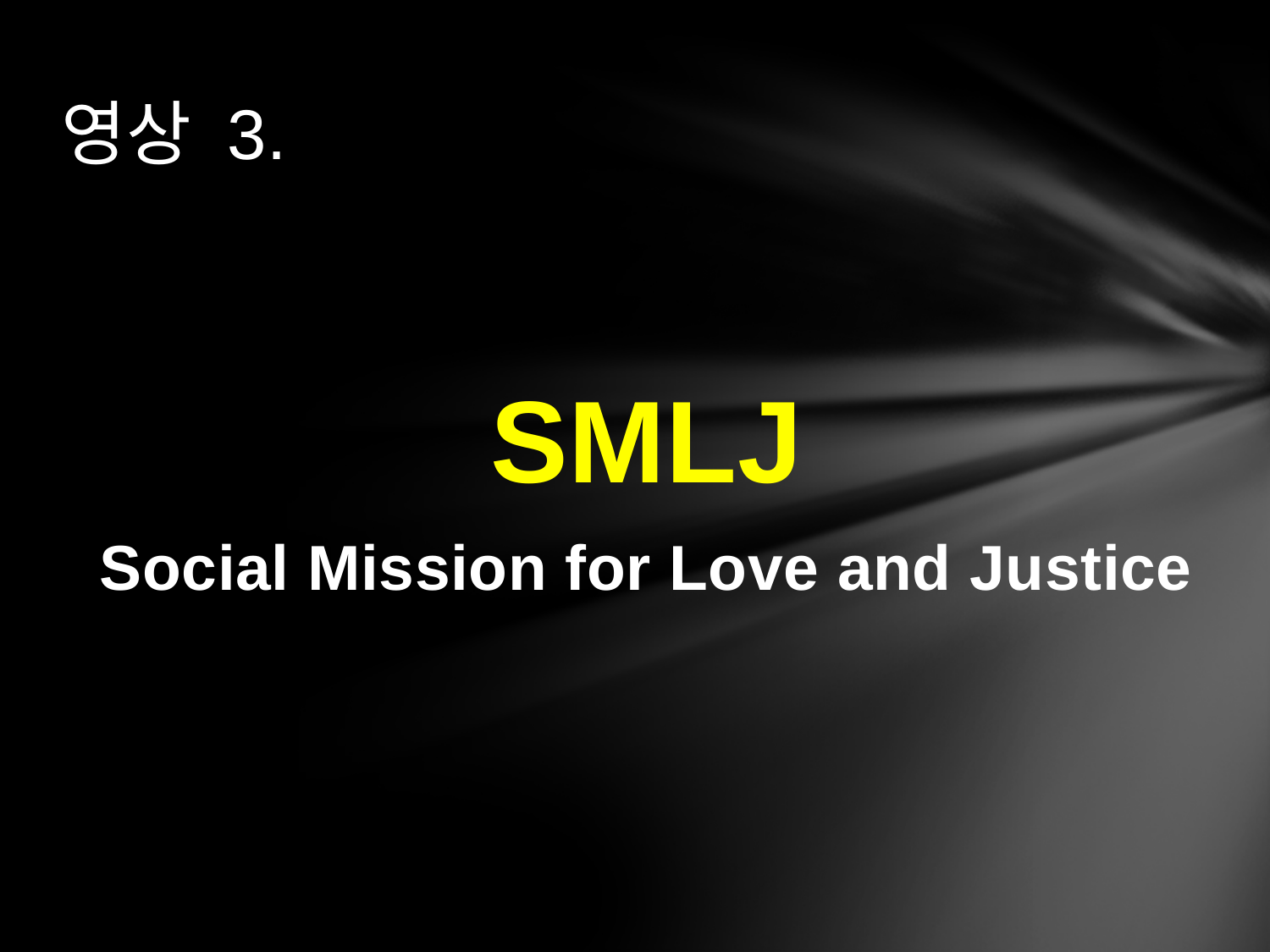

# 영상 3.

SMLJ
Social Mission for Love and Justice